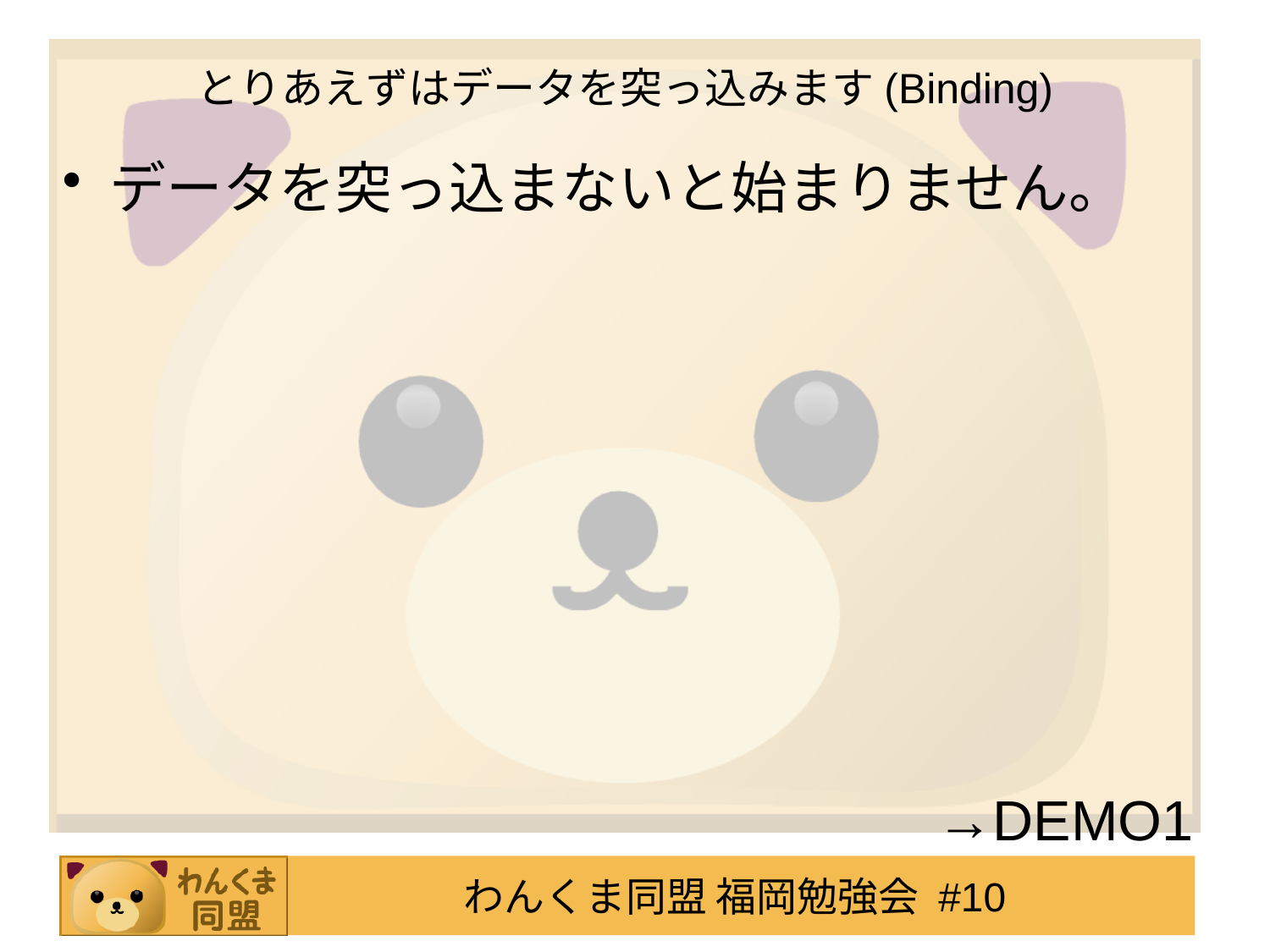

# とりあえずはデータを突っ込みます(Binding)
データを突っ込まないと始まりません。

→DEMO1